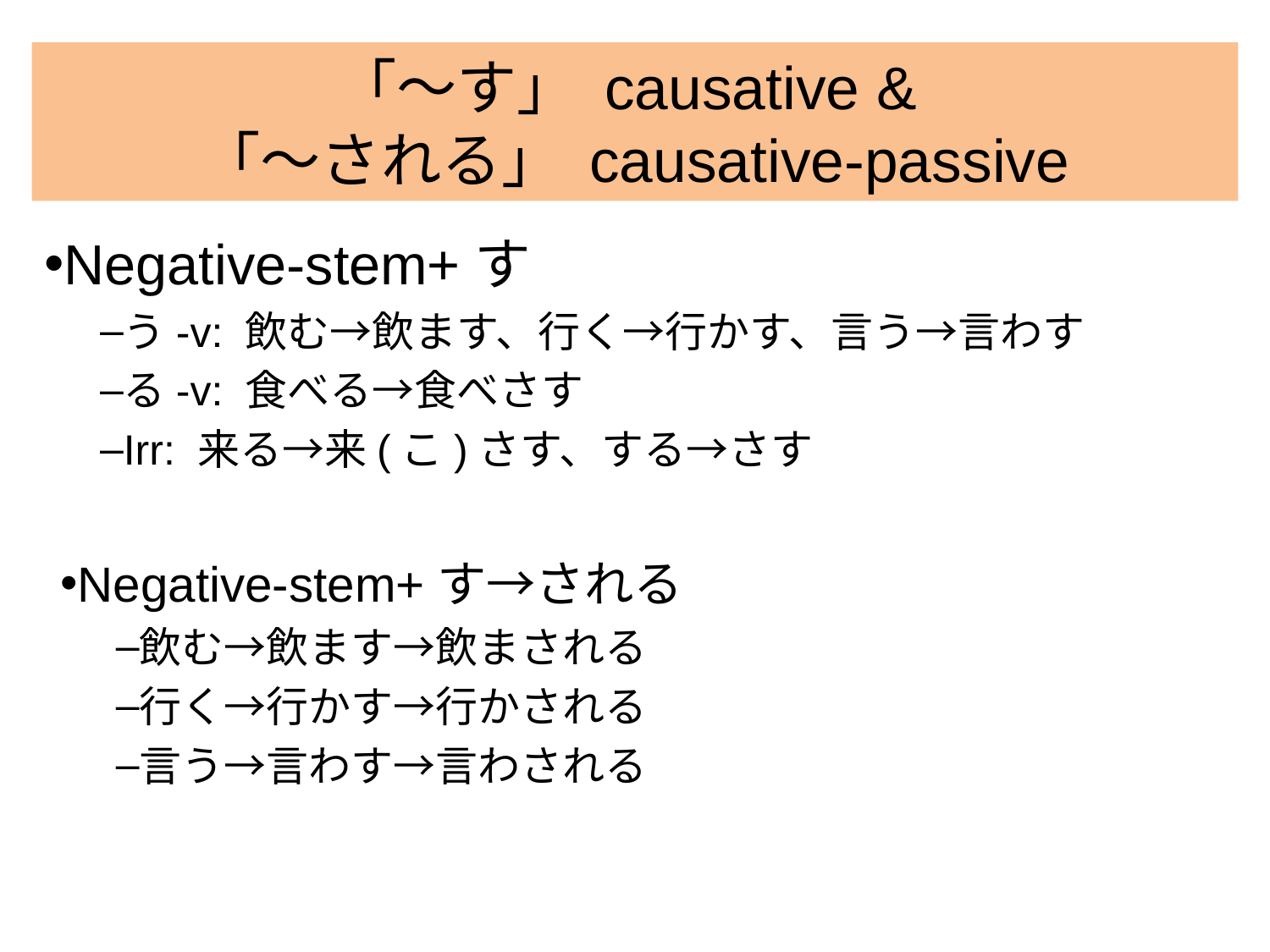

# 「～す」 causative & 「～される」 causative-passive
Negative-stem+す
う-v: 飲む→飲ます、行く→行かす、言う→言わす
る-v: 食べる→食べさす
Irr: 来る→来(こ)さす、する→さす

Negative-stem+す→される
飲む→飲ます→飲まされる
行く→行かす→行かされる
言う→言わす→言わされる